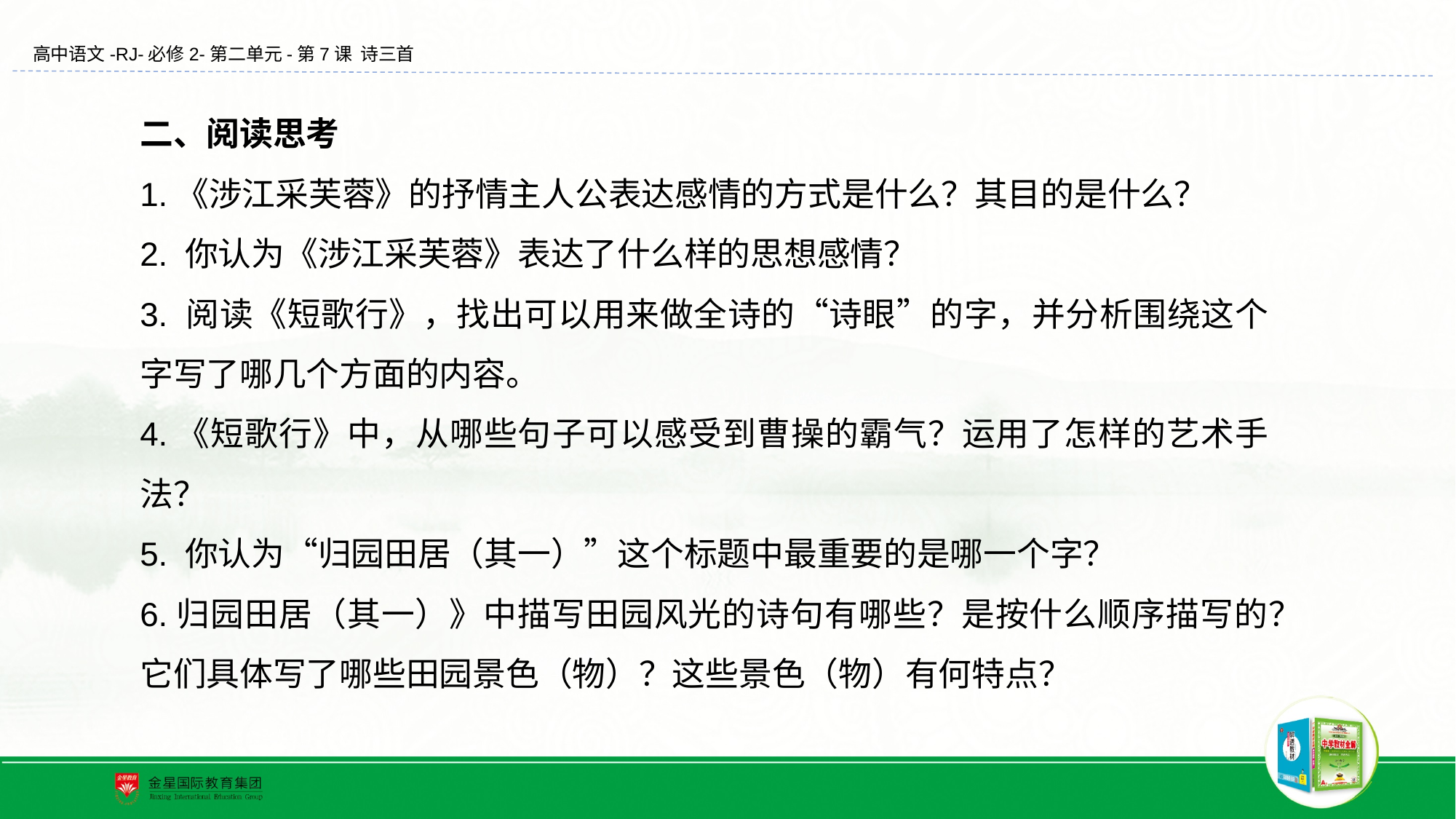

二、阅读思考
1.《涉江采芙蓉》的抒情主人公表达感情的方式是什么？其目的是什么？
2. 你认为《涉江采芙蓉》表达了什么样的思想感情？
3. 阅读《短歌行》，找出可以用来做全诗的“诗眼”的字，并分析围绕这个字写了哪几个方面的内容。
4.《短歌行》中，从哪些句子可以感受到曹操的霸气？运用了怎样的艺术手法？
5. 你认为“归园田居（其一）”这个标题中最重要的是哪一个字？
6.归园田居（其一）》中描写田园风光的诗句有哪些？是按什么顺序描写的？它们具体写了哪些田园景色（物）？这些景色（物）有何特点？